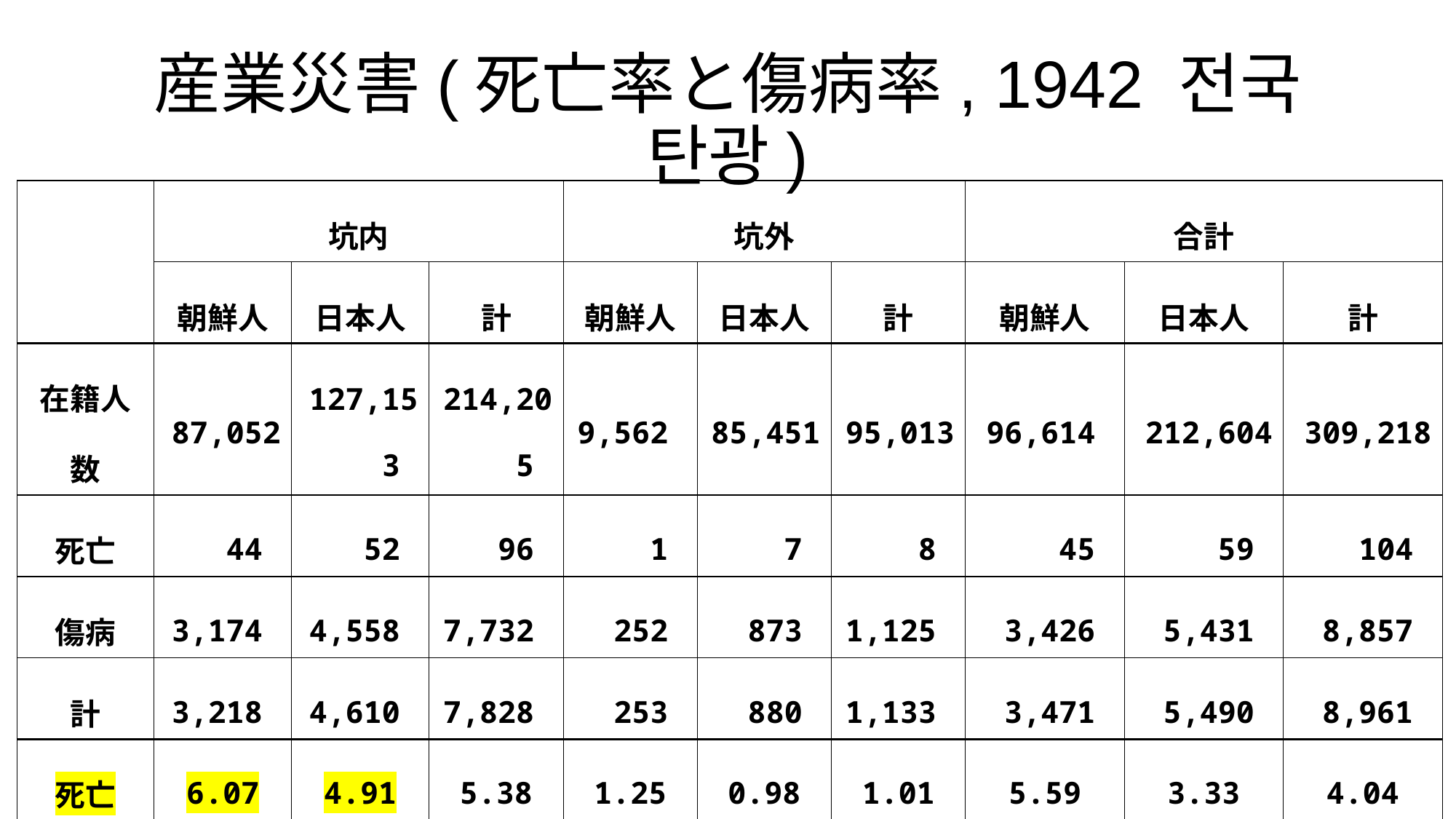

# 産業災害(死亡率と傷病率, 1942 전국 탄광)
|  | 坑内 |  |  | 坑外 |  |  | 合計 |  |  |
| --- | --- | --- | --- | --- | --- | --- | --- | --- | --- |
|  | 朝鮮人 | 日本人 | 計 | 朝鮮人 | 日本人 | 計 | 朝鮮人 | 日本人 | 計 |
| 在籍人数 | 87,052 | 127,153 | 214,205 | 9,562 | 85,451 | 95,013 | 96,614 | 212,604 | 309,218 |
| 死亡 | 44 | 52 | 96 | 1 | 7 | 8 | 45 | 59 | 104 |
| 傷病 | 3,174 | 4,558 | 7,732 | 252 | 873 | 1,125 | 3,426 | 5,431 | 8,857 |
| 計 | 3,218 | 4,610 | 7,828 | 253 | 880 | 1,133 | 3,471 | 5,490 | 8,961 |
| 死亡 | 6.07 | 4.91 | 5.38 | 1.25 | 0.98 | 1.01 | 5.59 | 3.33 | 4.04 |
| 傷病 | 437.53 | 430.16 | 433.16 | 316.25 | 122.60 | 142.09 | 425.53 | 306.54 | 343.72 |
| 計 | 443.60 | 435.07 | 438.53 | 317.51 | 123.58 | 143.10 | 431.12 | 309.87 | 347.75 |